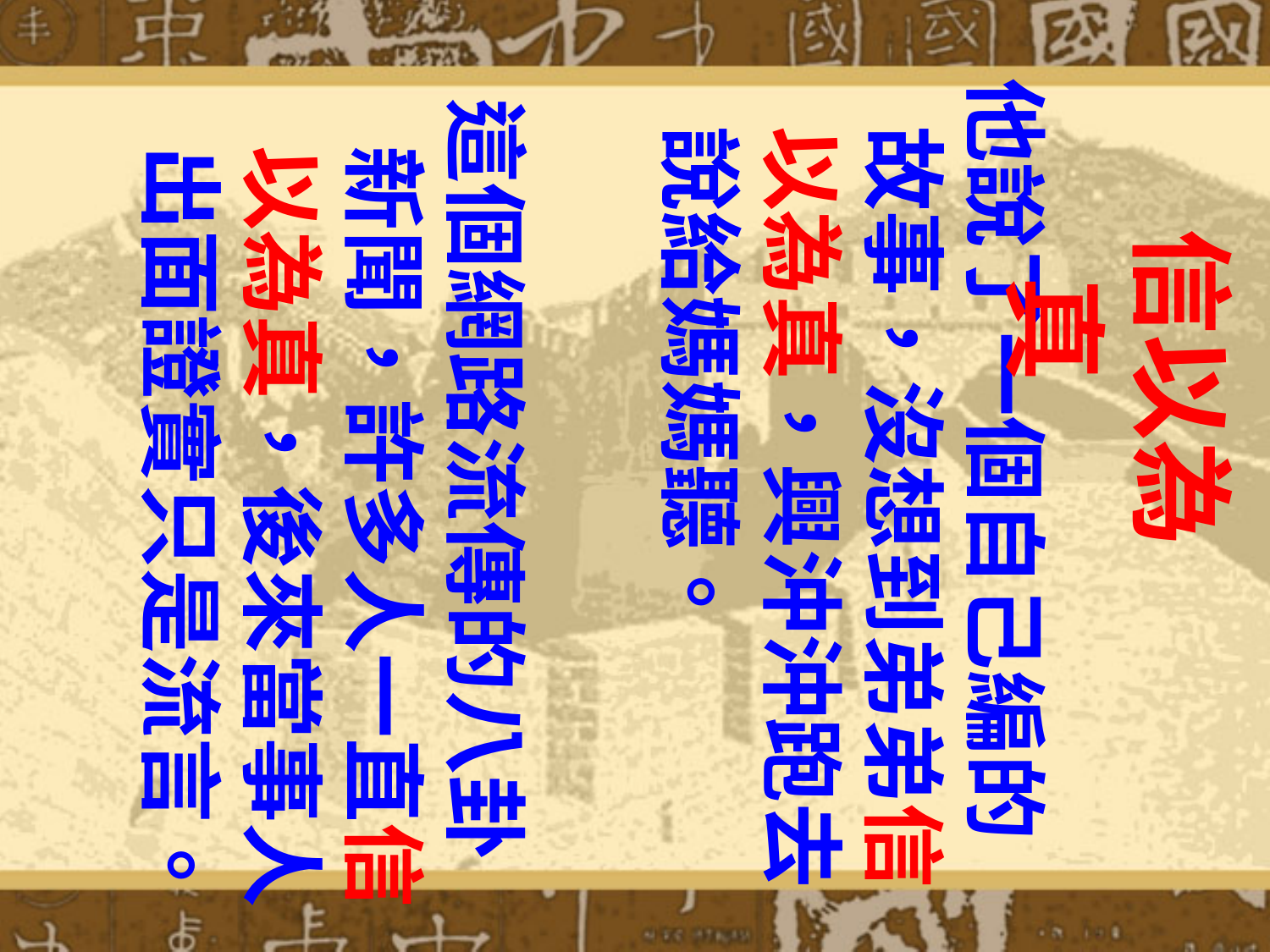

他說了一個自己編的故事，沒想到弟弟信以為真，興沖沖跑去說給媽媽聽。
這個網路流傳的八卦新聞，許多人一直信以為真，後來當事人出面證實只是流言。
信以為真